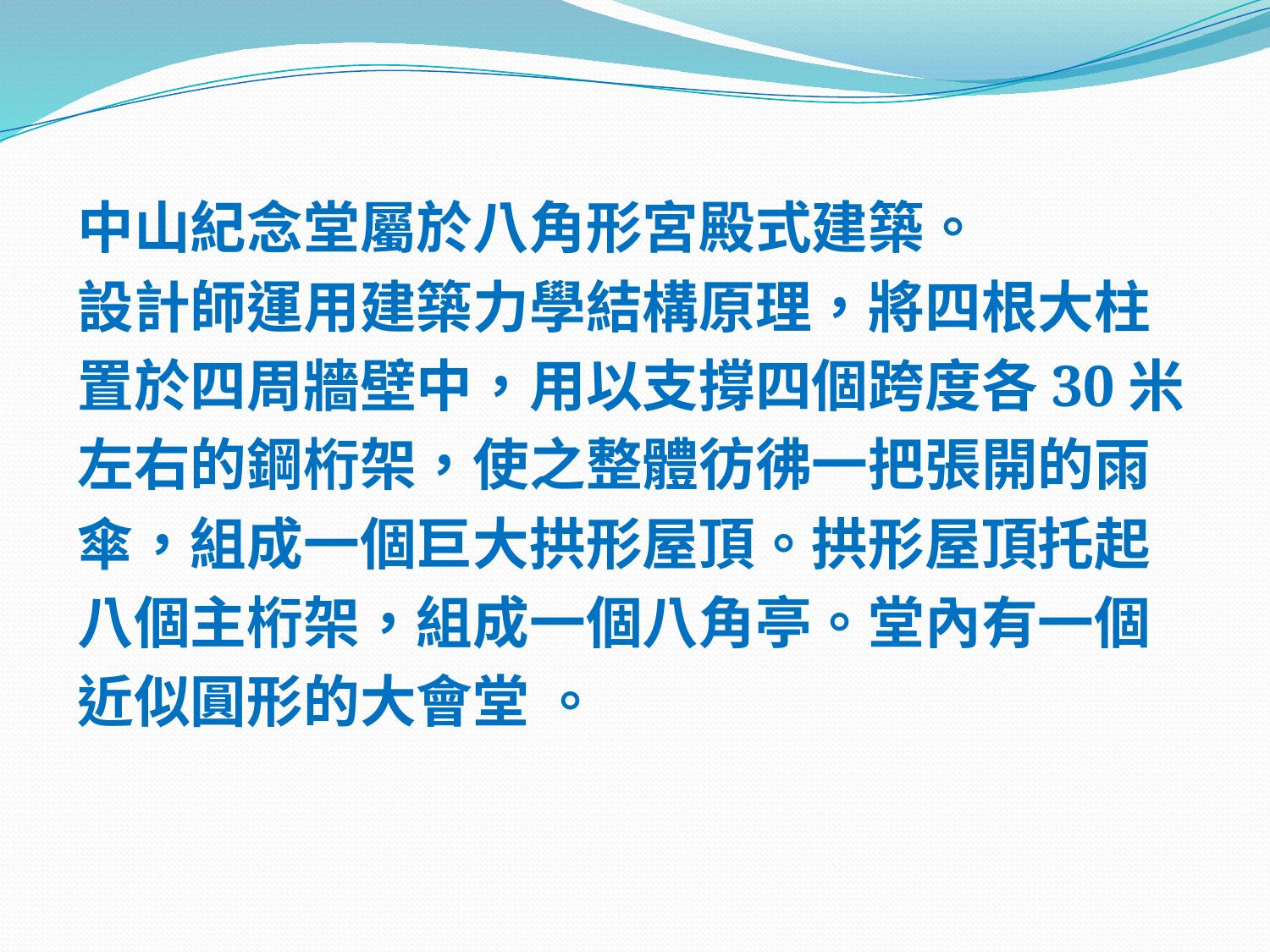

中山紀念堂屬於八角形宮殿式建築。
設計師運用建築力學結構原理，將四根大柱
置於四周牆壁中，用以支撐四個跨度各30米
左右的鋼桁架，使之整體彷彿一把張開的雨
傘，組成一個巨大拱形屋頂。拱形屋頂托起
八個主桁架，組成一個八角亭。堂內有一個
近似圓形的大會堂 。